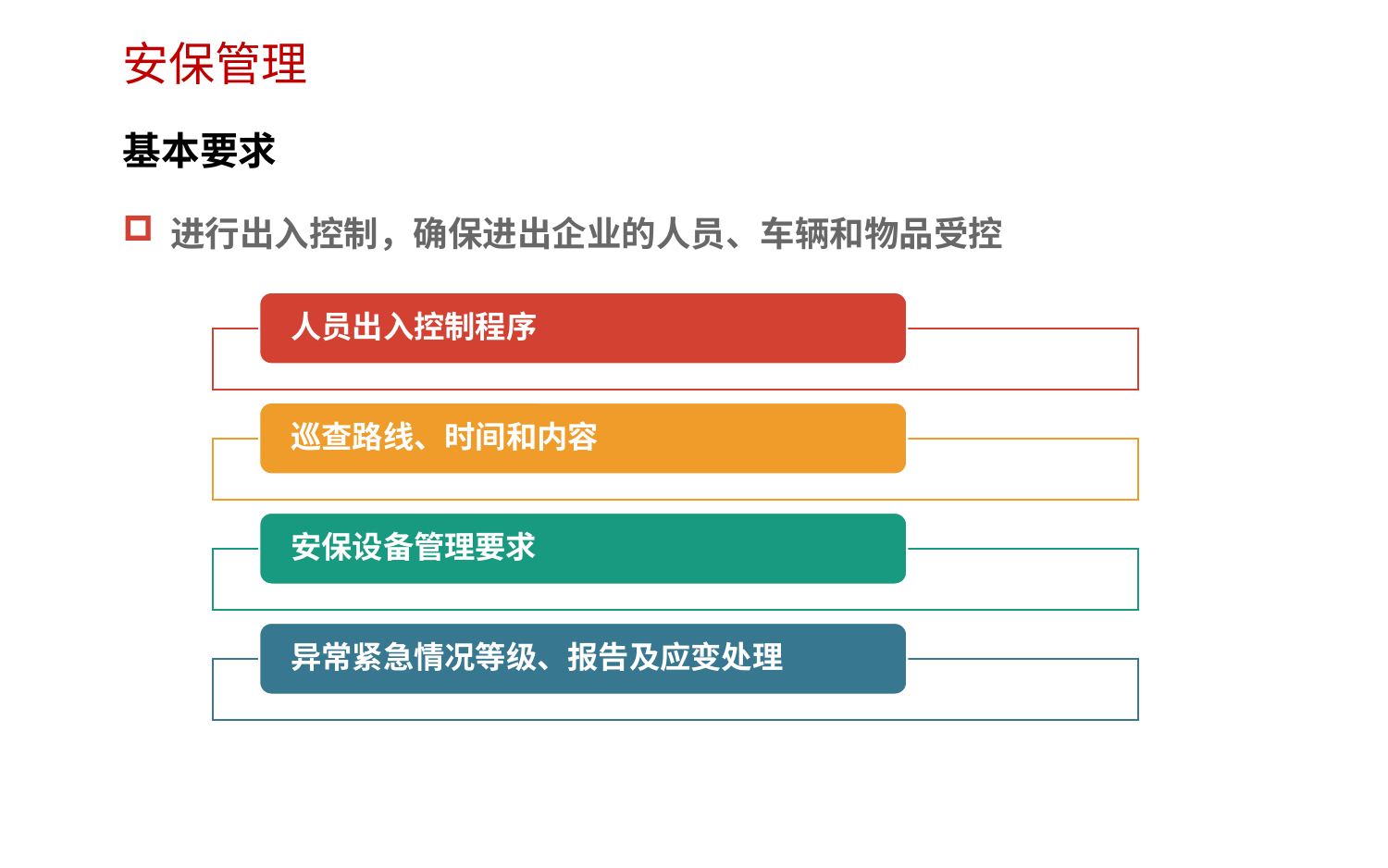

安保管理
基本要求
进行出入控制，确保进出企业的人员、车辆和物品受控
人员出入控制程序
巡查路线、时间和内容
安保设备管理要求
异常紧急情况等级、报告及应变处理